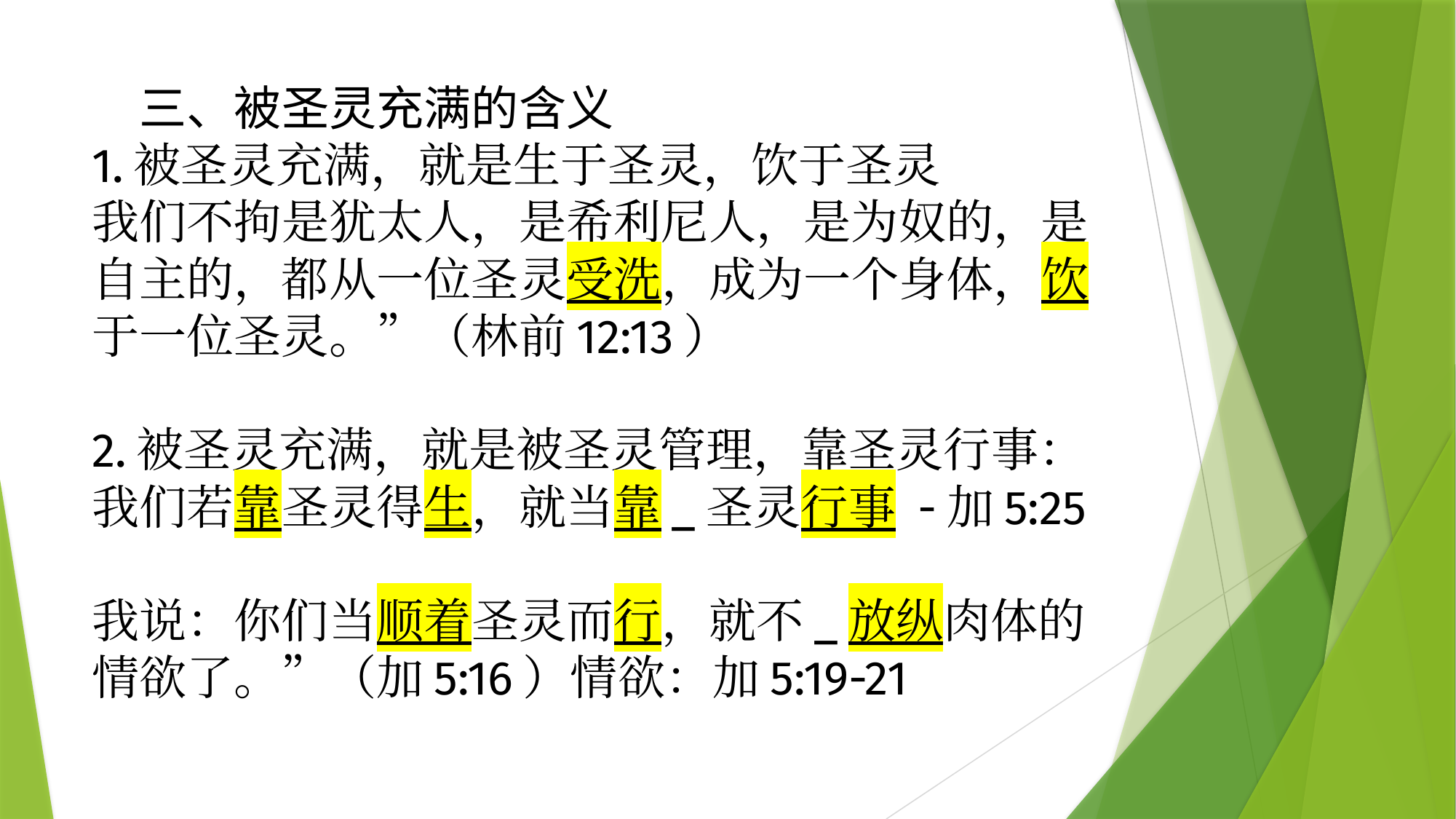

# 三、被圣灵充满的含义 1.被圣灵充满，就是生于圣灵，饮于圣灵 我们不拘是犹太人，是希利尼人，是为奴的，是自主的，都从一位圣灵受洗，成为一个身体，饮于一位圣灵。”（林前12:13） 2.被圣灵充满，就是被圣灵管理，靠圣灵行事： 我们若靠圣灵得生，就当靠_圣灵行事 -加5:25 我说：你们当顺着圣灵而行，就不_放纵肉体的情欲了。”（加5:16）情欲：加5:19-21